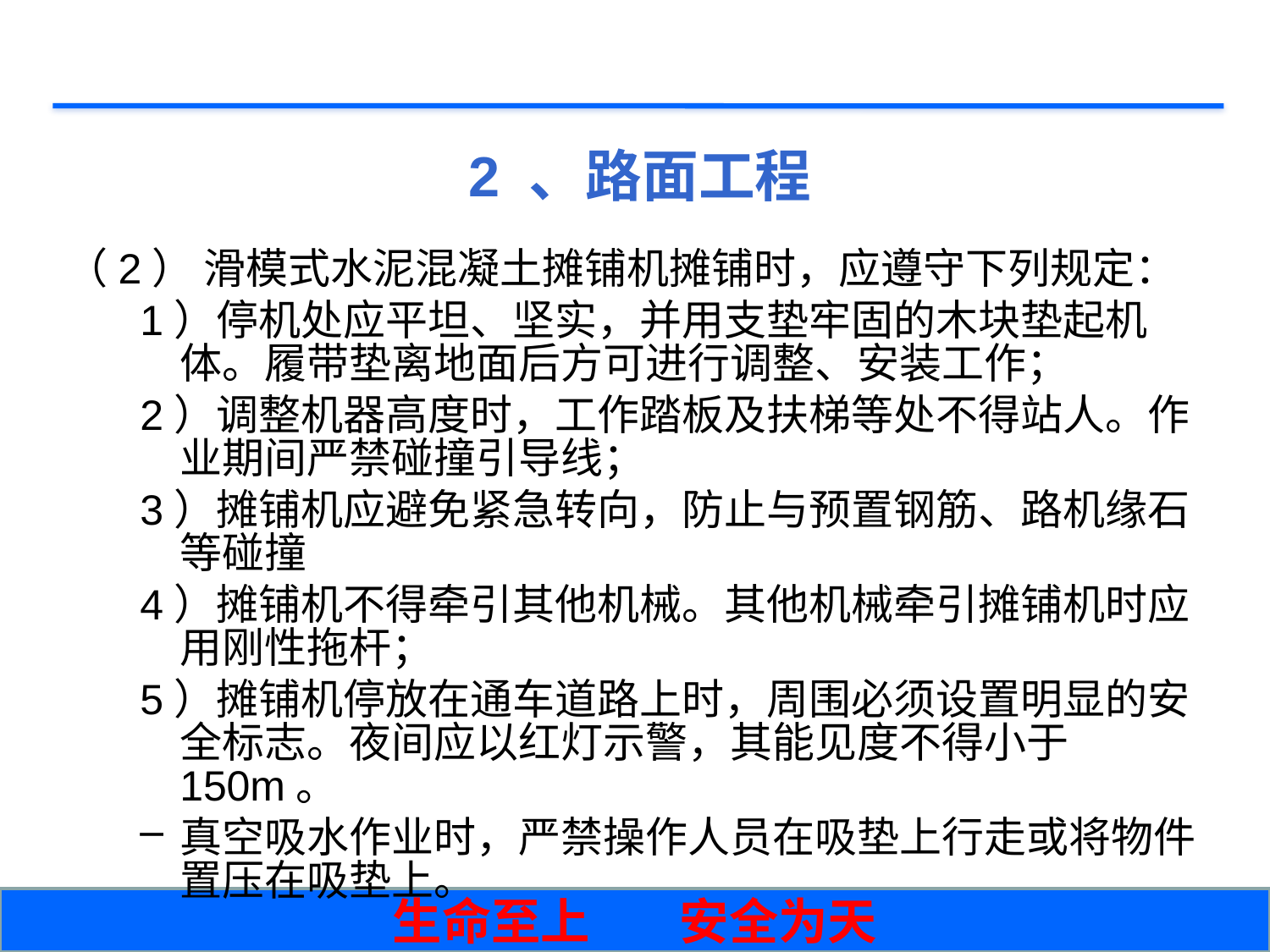

# 2 、路面工程
（2） 滑模式水泥混凝土摊铺机摊铺时，应遵守下列规定：
1）停机处应平坦、坚实，并用支垫牢固的木块垫起机体。履带垫离地面后方可进行调整、安装工作；
2）调整机器高度时，工作踏板及扶梯等处不得站人。作业期间严禁碰撞引导线；
3）摊铺机应避免紧急转向，防止与预置钢筋、路机缘石等碰撞
4）摊铺机不得牵引其他机械。其他机械牵引摊铺机时应用刚性拖杆；
5）摊铺机停放在通车道路上时，周围必须设置明显的安全标志。夜间应以红灯示警，其能见度不得小于150m。
真空吸水作业时，严禁操作人员在吸垫上行走或将物件置压在吸垫上。